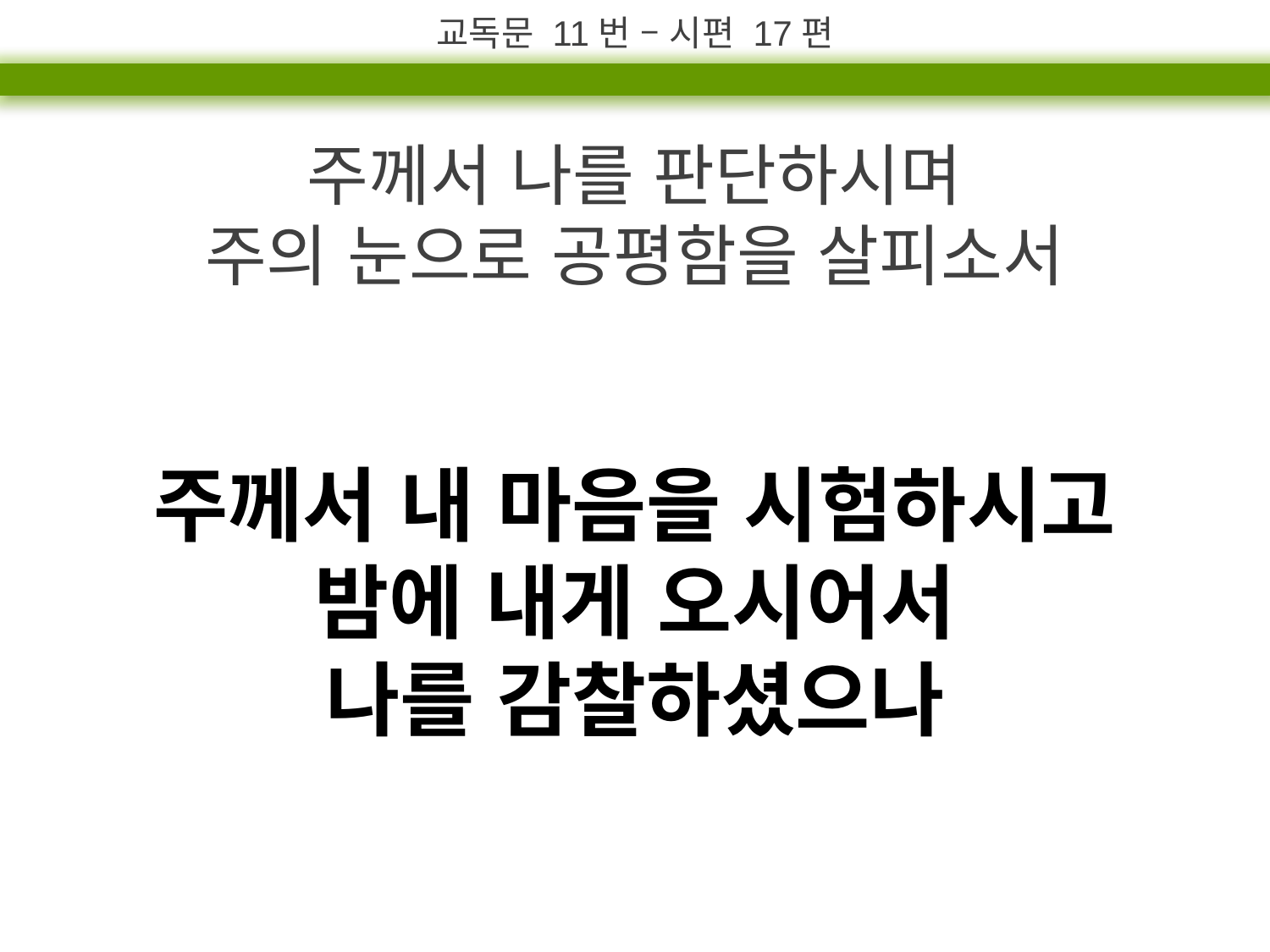

교독문 11번 – 시편 17편

주께서 나를 판단하시며
주의 눈으로 공평함을 살피소서
주께서 내 마음을 시험하시고
밤에 내게 오시어서
나를 감찰하셨으나